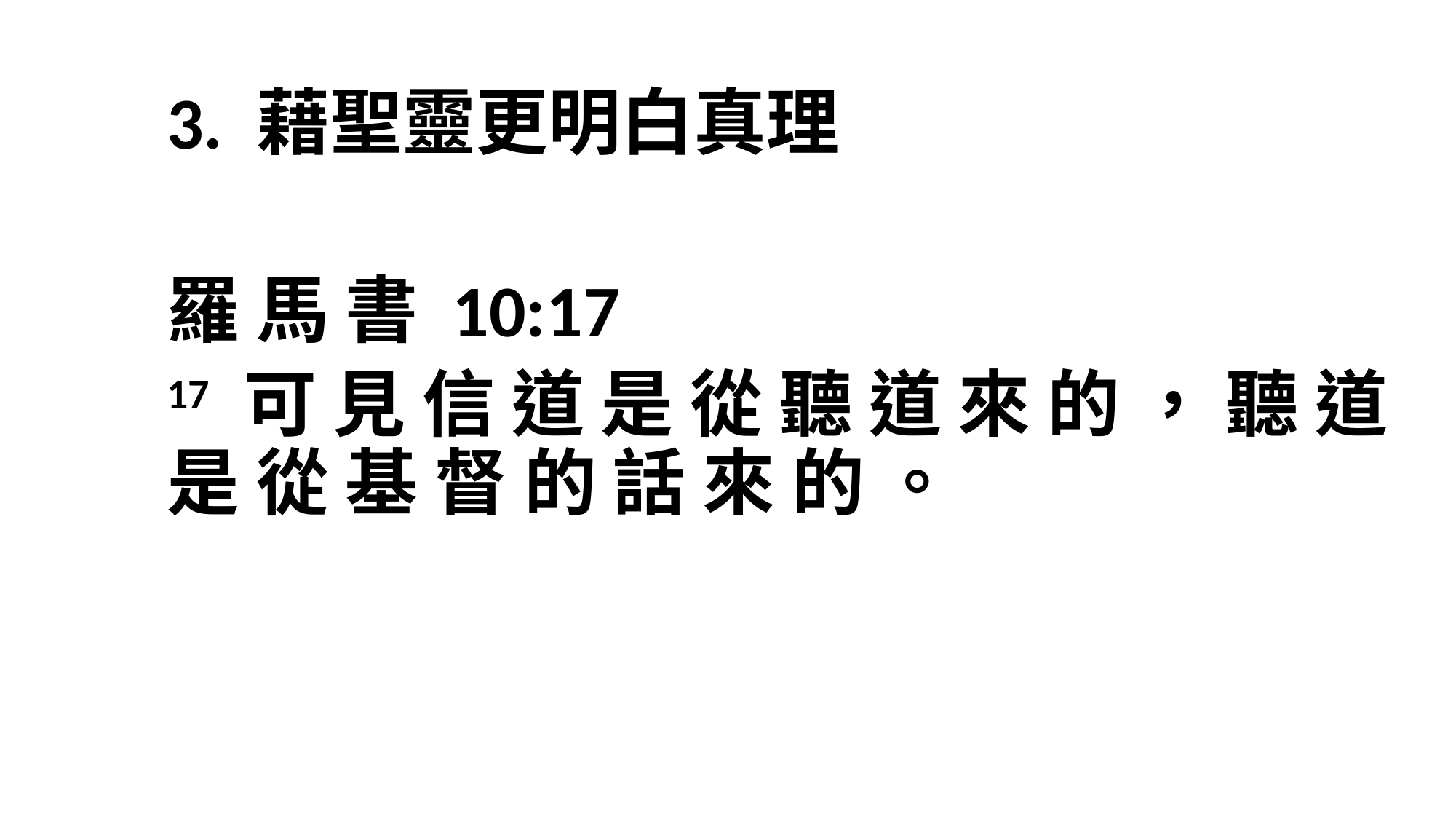

3. 藉聖靈更明白真理

羅 馬 書 10:17
17 可 見 信 道 是 從 聽 道 來 的 ， 聽 道 是 從 基 督 的 話 來 的 。